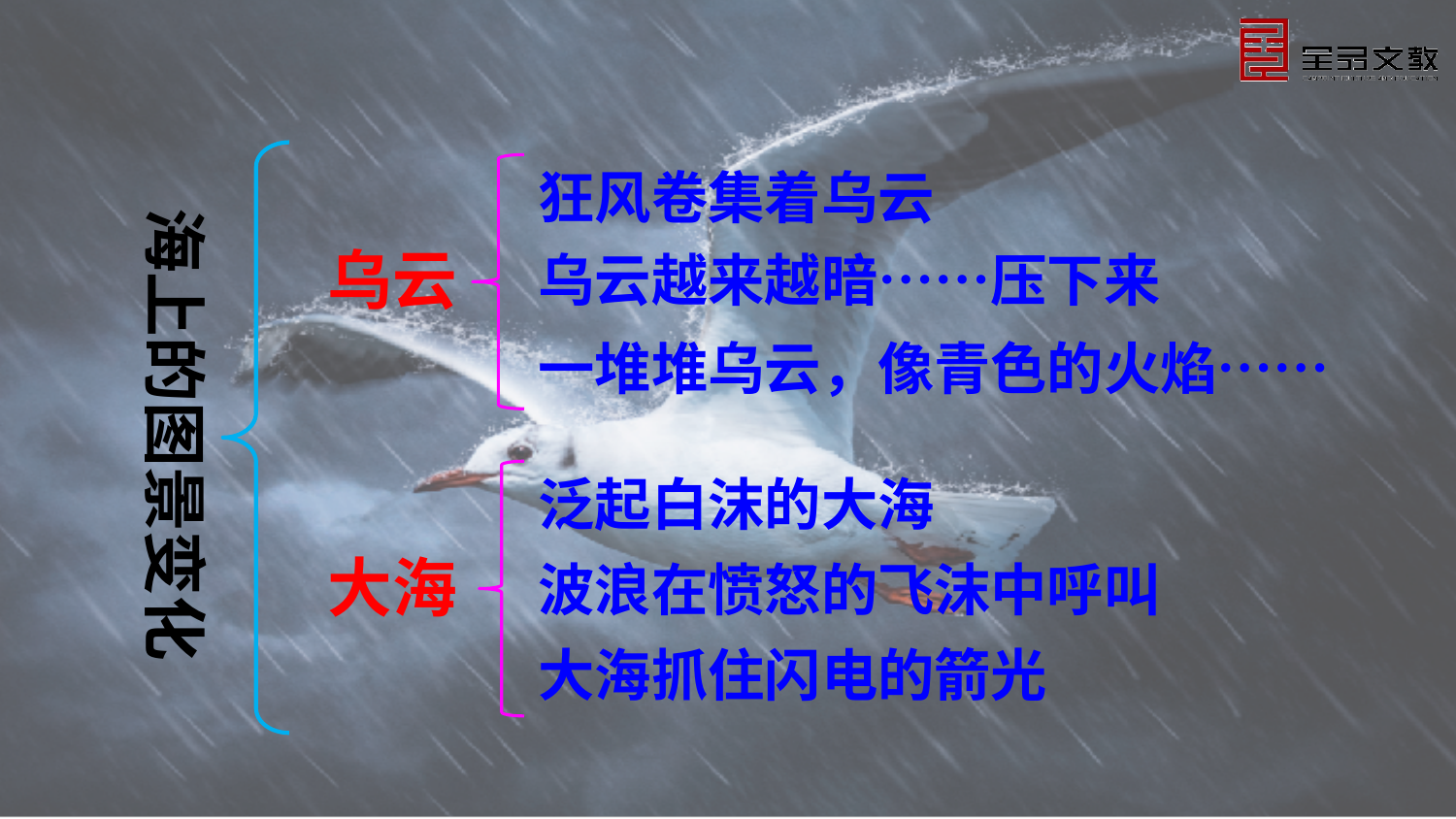

狂风卷集着乌云
海上的图景变化
乌云
乌云越来越暗……压下来
一堆堆乌云，像青色的火焰……

泛起白沫的大海
大海
波浪在愤怒的飞沫中呼叫
大海抓住闪电的箭光